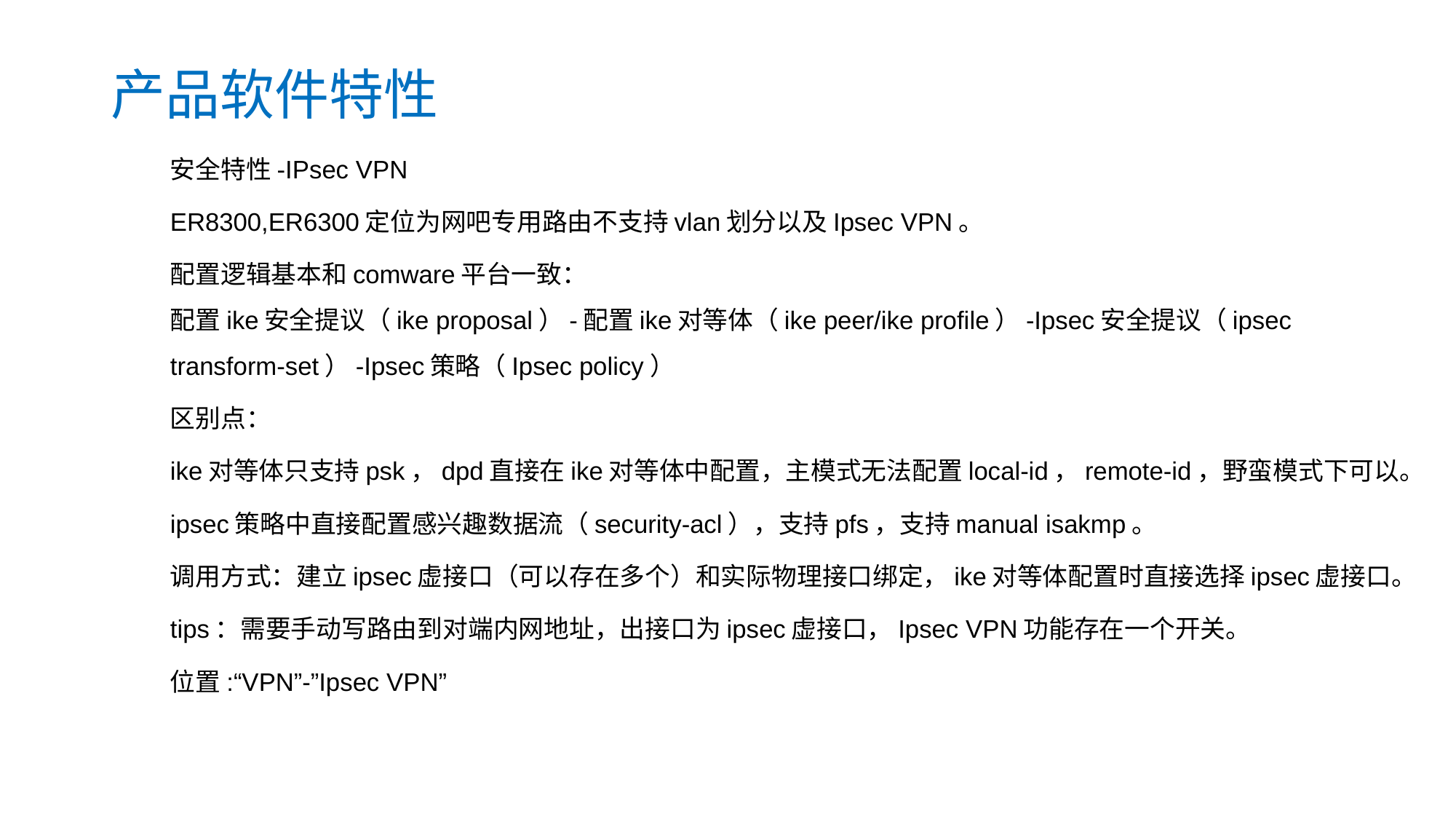

产品软件特性
安全特性-IPsec VPN
	ER8300,ER6300定位为网吧专用路由不支持vlan划分以及Ipsec VPN。
	配置逻辑基本和comware平台一致：
	配置ike安全提议（ike proposal）-配置ike对等体（ike peer/ike profile）-Ipsec安全提议（ipsec transform-set）-Ipsec策略（Ipsec policy）
	区别点：
	ike对等体只支持psk，dpd直接在ike对等体中配置，主模式无法配置local-id，remote-id，野蛮模式下可以。
	ipsec策略中直接配置感兴趣数据流（security-acl），支持pfs，支持manual isakmp。
	调用方式：建立ipsec虚接口（可以存在多个）和实际物理接口绑定，ike对等体配置时直接选择ipsec虚接口。
	tips：需要手动写路由到对端内网地址，出接口为ipsec虚接口，Ipsec VPN功能存在一个开关。
	位置:“VPN”-”Ipsec VPN”